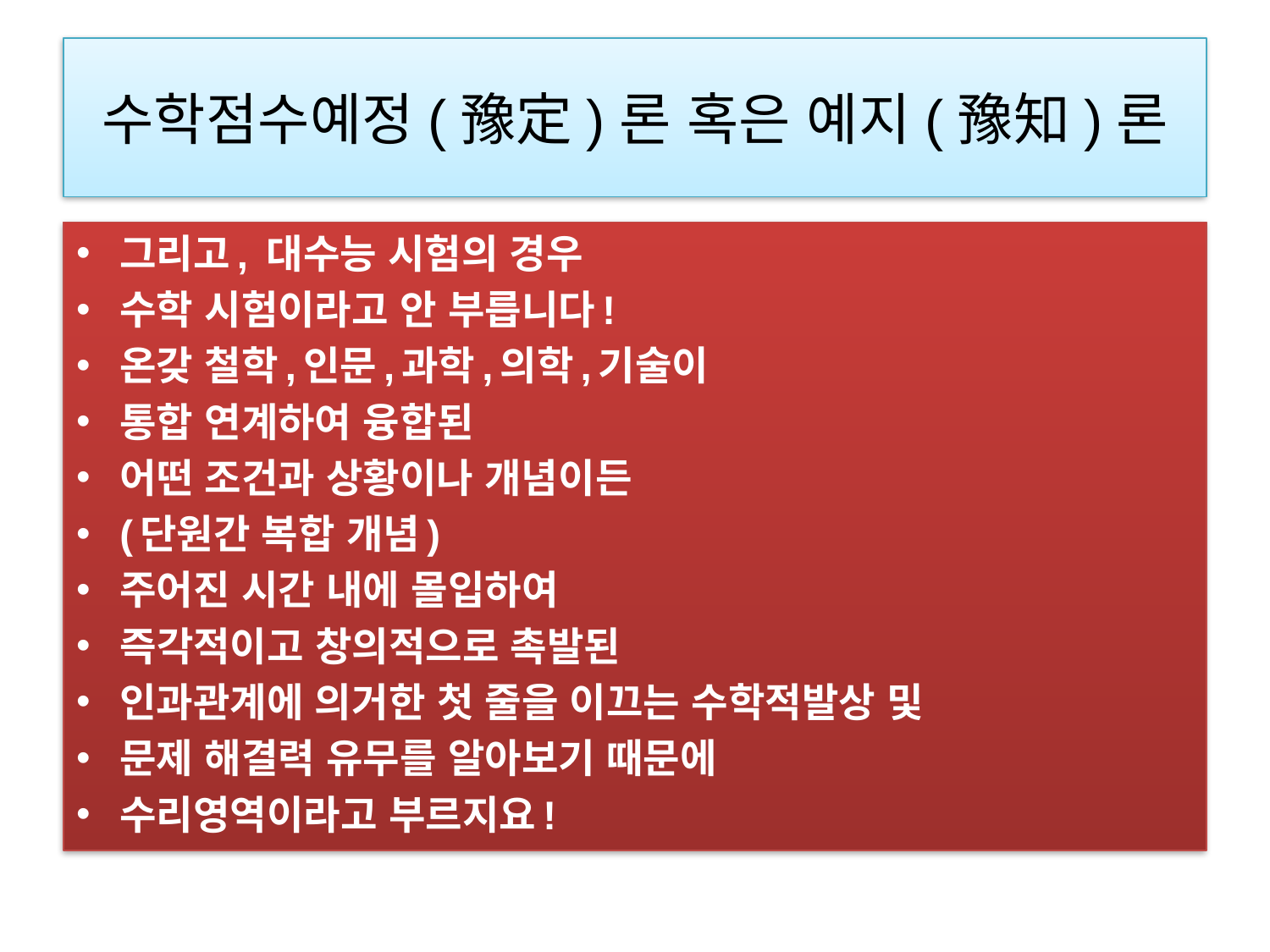

# 수학점수예정(豫定)론 혹은 예지(豫知)론
그리고, 대수능 시험의 경우
수학 시험이라고 안 부릅니다!
온갖 철학,인문,과학,의학,기술이
통합 연계하여 융합된
어떤 조건과 상황이나 개념이든
(단원간 복합 개념)
주어진 시간 내에 몰입하여
즉각적이고 창의적으로 촉발된
인과관계에 의거한 첫 줄을 이끄는 수학적발상 및
문제 해결력 유무를 알아보기 때문에
수리영역이라고 부르지요!